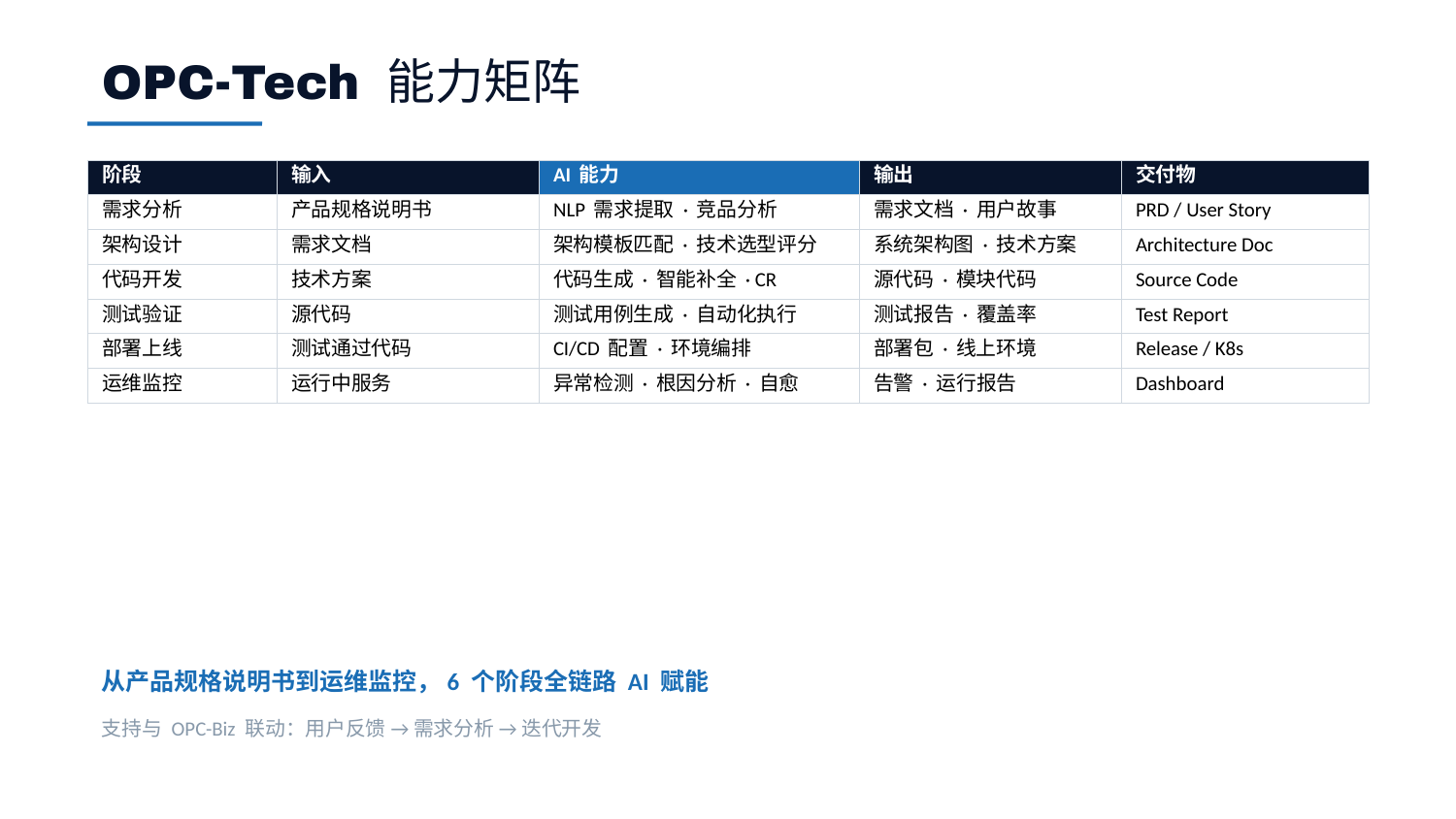

OPC-Tech 能力矩阵

| 阶段 | 输入 | AI 能力 | 输出 | 交付物 |
| --- | --- | --- | --- | --- |
| 需求分析 | 产品规格说明书 | NLP 需求提取 · 竞品分析 | 需求文档 · 用户故事 | PRD / User Story |
| 架构设计 | 需求文档 | 架构模板匹配 · 技术选型评分 | 系统架构图 · 技术方案 | Architecture Doc |
| 代码开发 | 技术方案 | 代码生成 · 智能补全 · CR | 源代码 · 模块代码 | Source Code |
| 测试验证 | 源代码 | 测试用例生成 · 自动化执行 | 测试报告 · 覆盖率 | Test Report |
| 部署上线 | 测试通过代码 | CI/CD 配置 · 环境编排 | 部署包 · 线上环境 | Release / K8s |
| 运维监控 | 运行中服务 | 异常检测 · 根因分析 · 自愈 | 告警 · 运行报告 | Dashboard |
从产品规格说明书到运维监控，6 个阶段全链路 AI 赋能
支持与 OPC-Biz 联动：用户反馈 → 需求分析 → 迭代开发